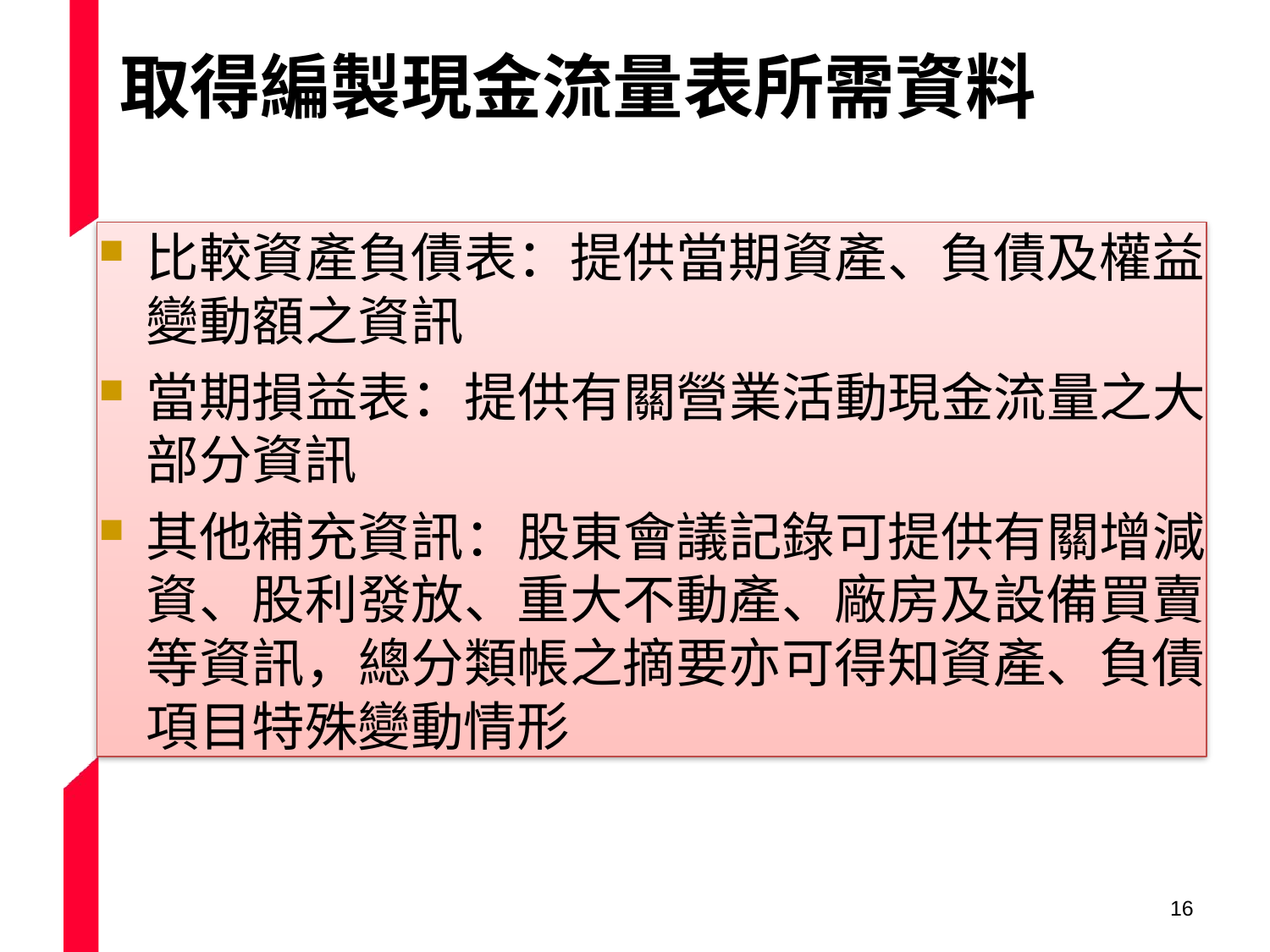

# 取得編製現金流量表所需資料
比較資產負債表：提供當期資產、負債及權益 變動額之資訊
當期損益表：提供有關營業活動現金流量之大 部分資訊
其他補充資訊：股東會議記錄可提供有關增減 資、股利發放、重大不動產、廠房及設備買賣 等資訊，總分類帳之摘要亦可得知資產、負債 項目特殊變動情形
16